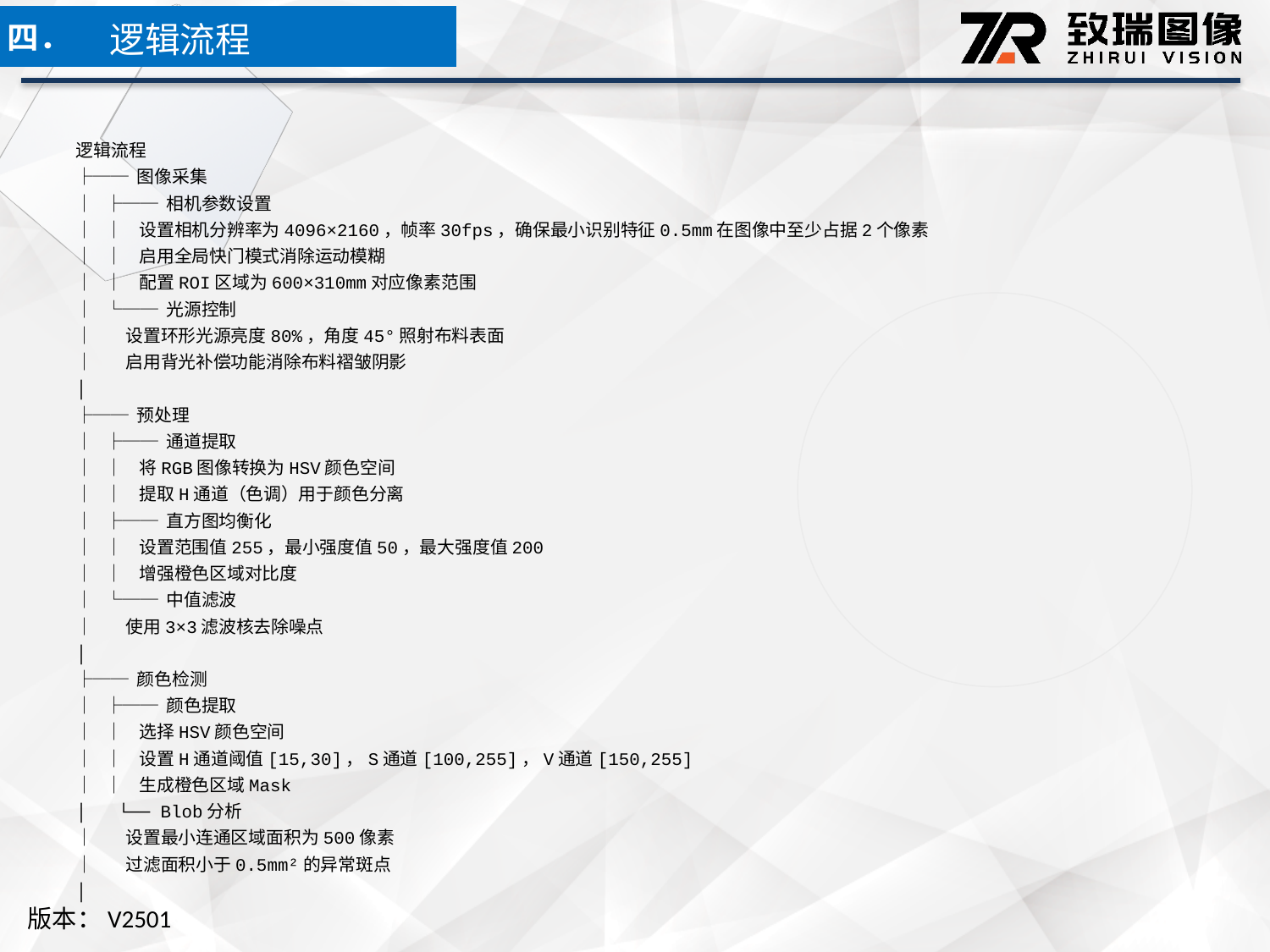

逻辑流程
四．

逻辑流程
├── 图像采集
│   ├── 相机参数设置
│   │   设置相机分辨率为4096×2160，帧率30fps，确保最小识别特征0.5mm在图像中至少占据2个像素
│   │   启用全局快门模式消除运动模糊
│   │   配置ROI区域为600×310mm对应像素范围
│   └── 光源控制
│       设置环形光源亮度80%，角度45°照射布料表面
│       启用背光补偿功能消除布料褶皱阴影
│
├── 预处理
│   ├── 通道提取
│   │   将RGB图像转换为HSV颜色空间
│   │   提取H通道（色调）用于颜色分离
│   ├── 直方图均衡化
│   │   设置范围值255，最小强度值50，最大强度值200
│   │   增强橙色区域对比度
│   └── 中值滤波
│       使用3×3滤波核去除噪点
│
├── 颜色检测
│   ├── 颜色提取
│   │   选择HSV颜色空间
│   │   设置H通道阈值[15,30]，S通道[100,255]，V通道[150,255]
│   │   生成橙色区域Mask
│   └── Blob分析
│       设置最小连通区域面积为500像素
│       过滤面积小于0.5mm²的异常斑点
│